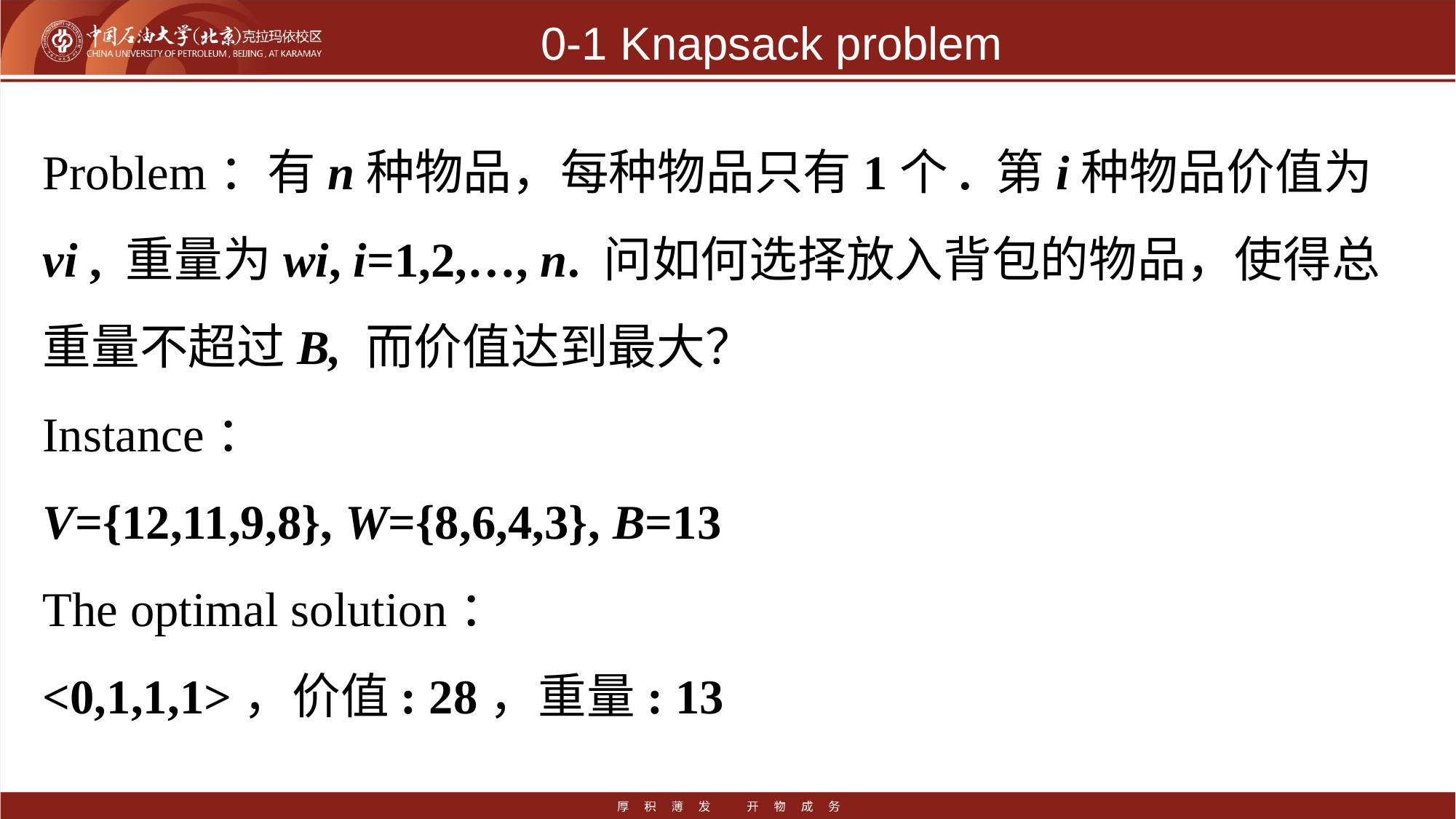

# 0-1 Knapsack problem
Problem：有n种物品，每种物品只有1个. 第i种物品价值为vi , 重量为wi, i=1,2,…, n. 问如何选择放入背包的物品，使得总重量不超过B, 而价值达到最大？
Instance：
V={12,11,9,8}, W={8,6,4,3}, B=13
The optimal solution：
<0,1,1,1>，价值: 28，重量: 13